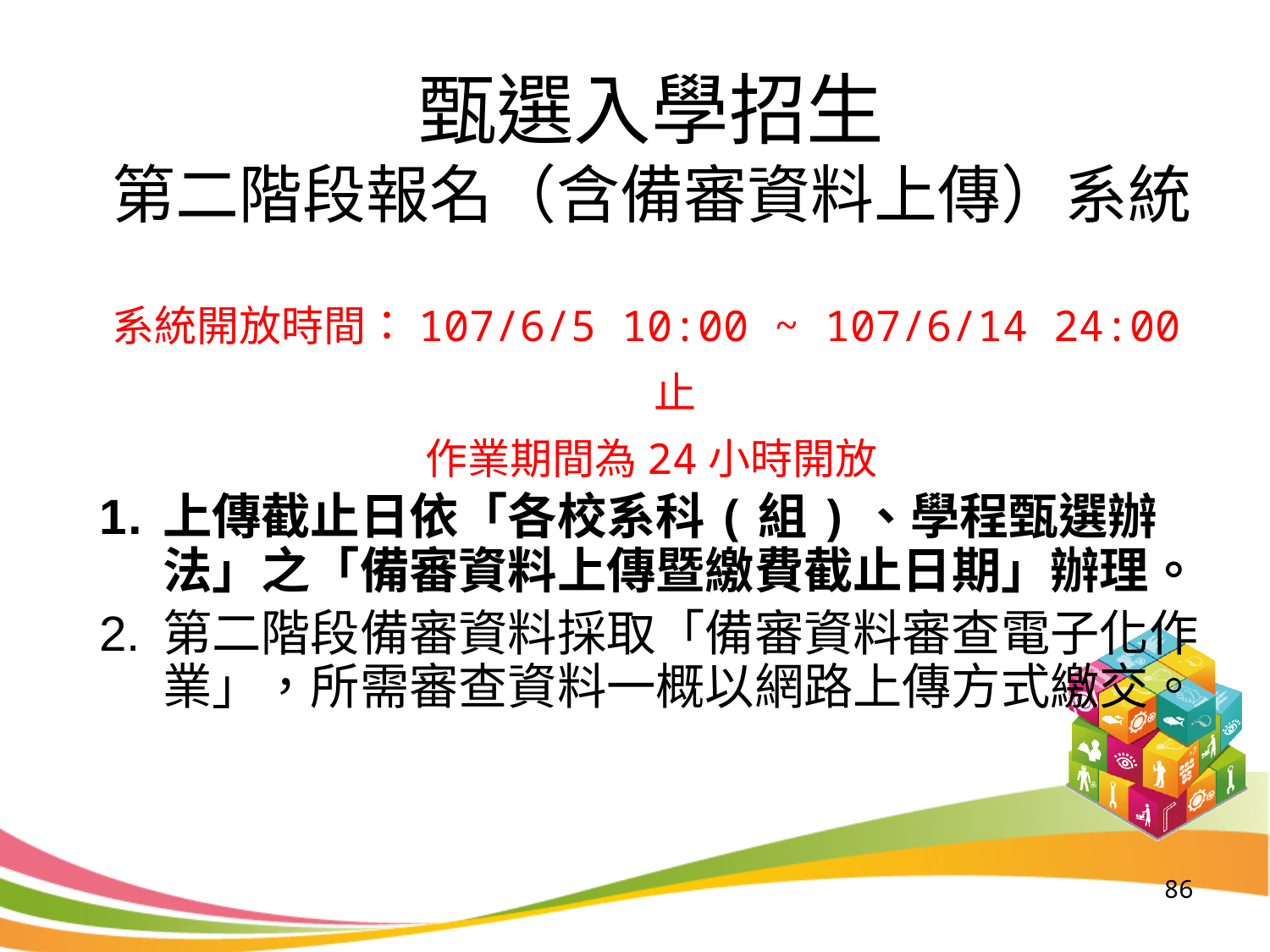

甄選入學招生
第二階段報名（含備審資料上傳）系統

系統開放時間：107/6/5 10:00 ~ 107/6/14 24:00止
作業期間為24小時開放
上傳截止日依「各校系科(組)、學程甄選辦法」之「備審資料上傳暨繳費截止日期」辦理。
第二階段備審資料採取「備審資料審查電子化作業」，所需審查資料一概以網路上傳方式繳交。

86